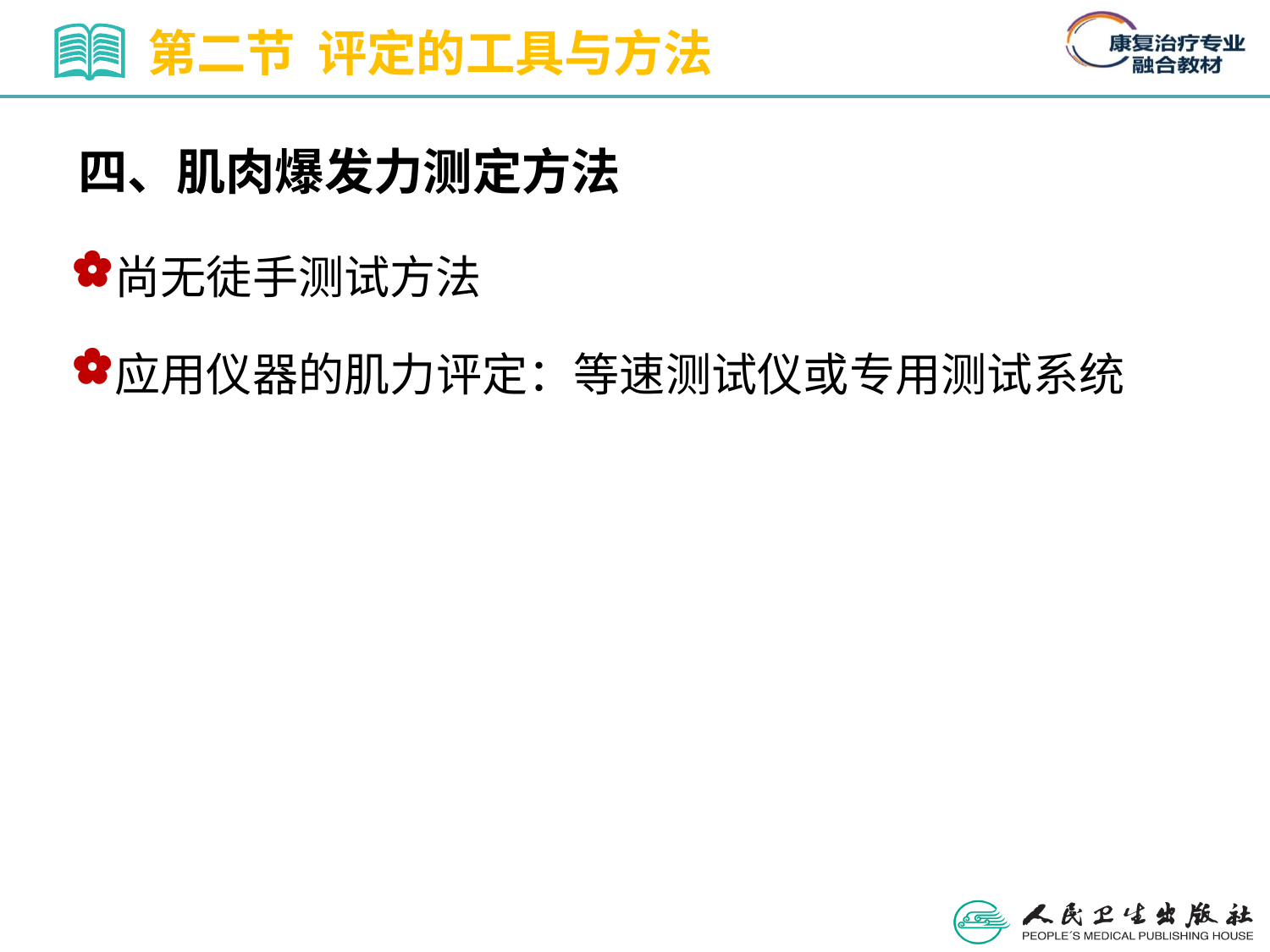

第二节  评定的工具与方法
四、肌肉爆发力测定方法
尚无徒手测试方法
应用仪器的肌力评定：等速测试仪或专用测试系统